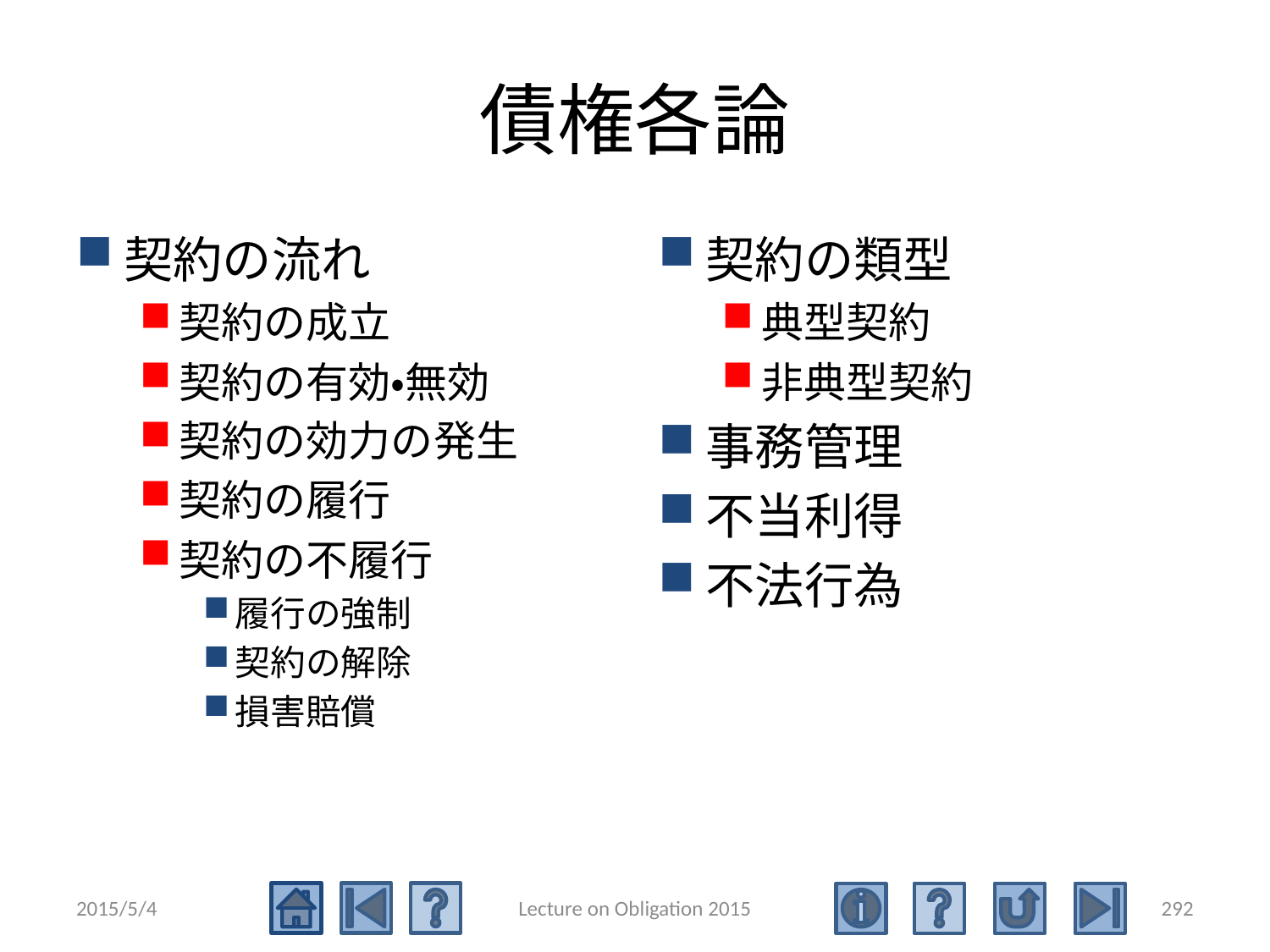

# 債権各論
契約の流れ
契約の成立
契約の有効・無効
契約の効力の発生
契約の履行
契約の不履行
履行の強制
契約の解除
損害賠償
契約の類型
典型契約
非典型契約
事務管理
不当利得
不法行為
2015/5/4
Lecture on Obligation 2015
292